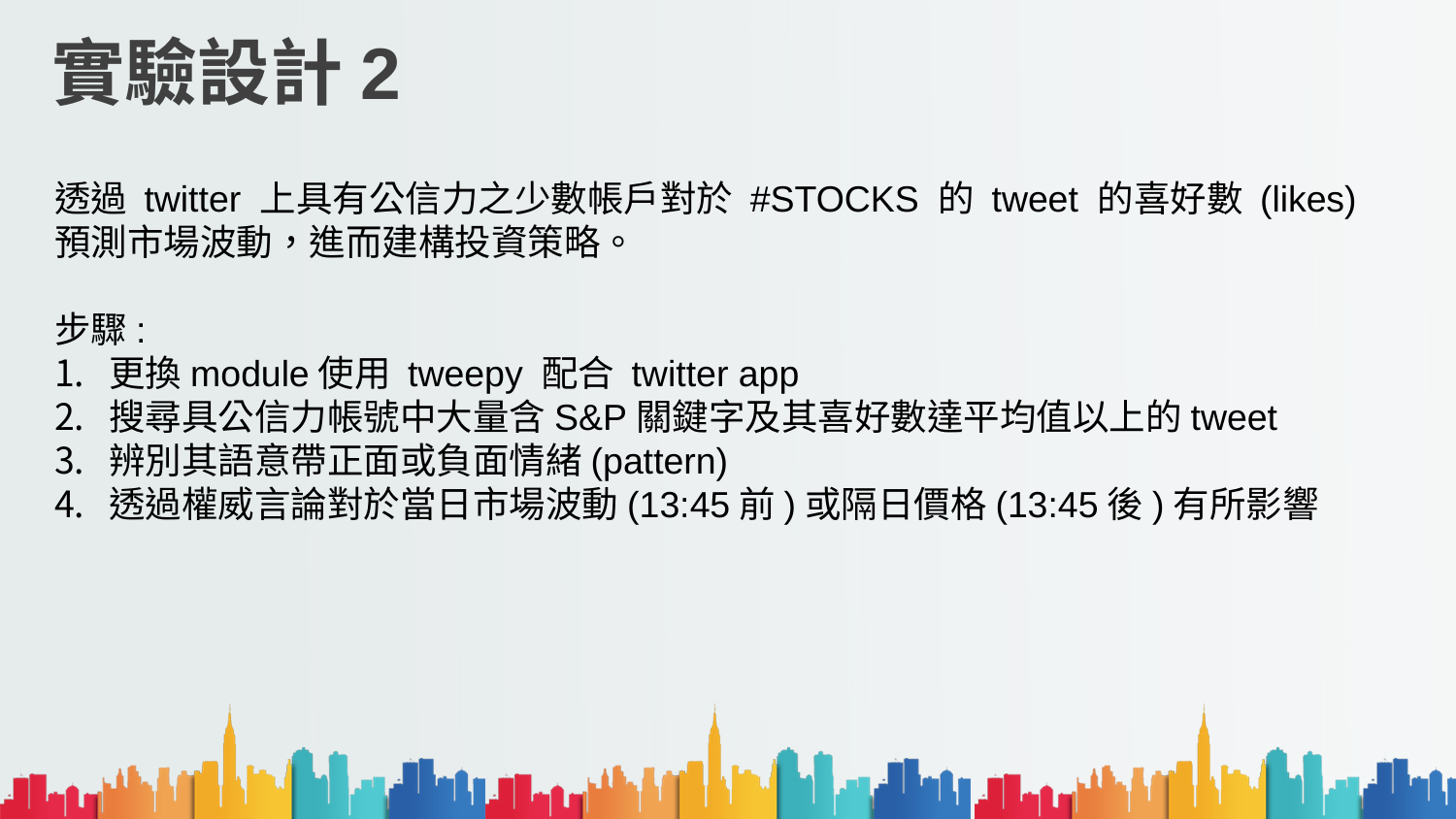

# 實驗設計2

透過 twitter 上具有公信力之少數帳戶對於 #STOCKS 的 tweet 的喜好數 (likes) 預測市場波動，進而建構投資策略。

步驟:
更換module使用 tweepy 配合 twitter app
搜尋具公信力帳號中大量含S&P關鍵字及其喜好數達平均值以上的tweet
辨別其語意帶正面或負面情緒(pattern)
透過權威言論對於當日市場波動(13:45前)或隔日價格(13:45後)有所影響